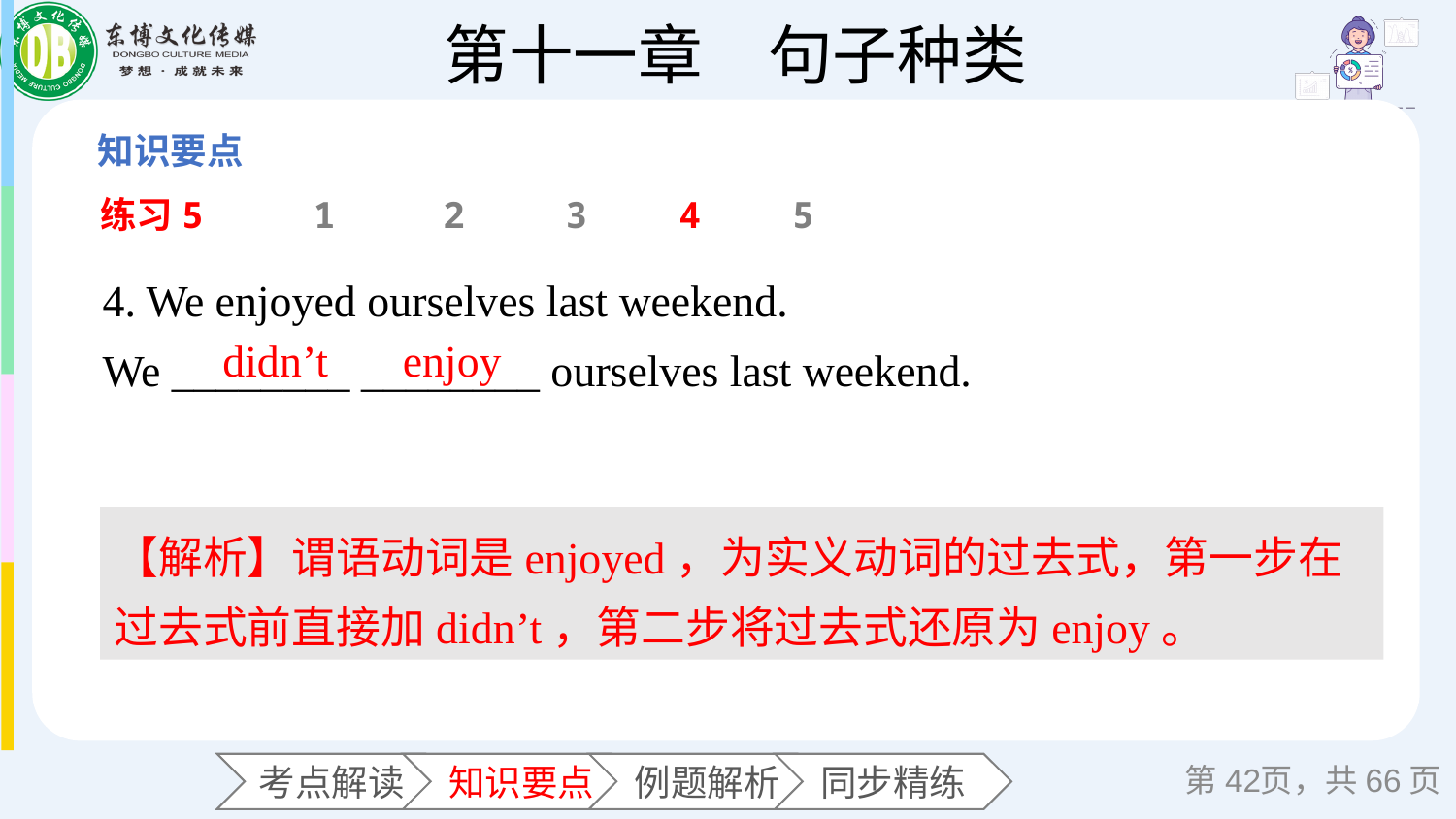

练习5
1
2
3
4
5
4. We enjoyed ourselves last weekend.
We ________ ________ ourselves last weekend.
didn’t
enjoy
【解析】谓语动词是enjoyed，为实义动词的过去式，第一步在过去式前直接加didn’t，第二步将过去式还原为enjoy。
第42页，共66页